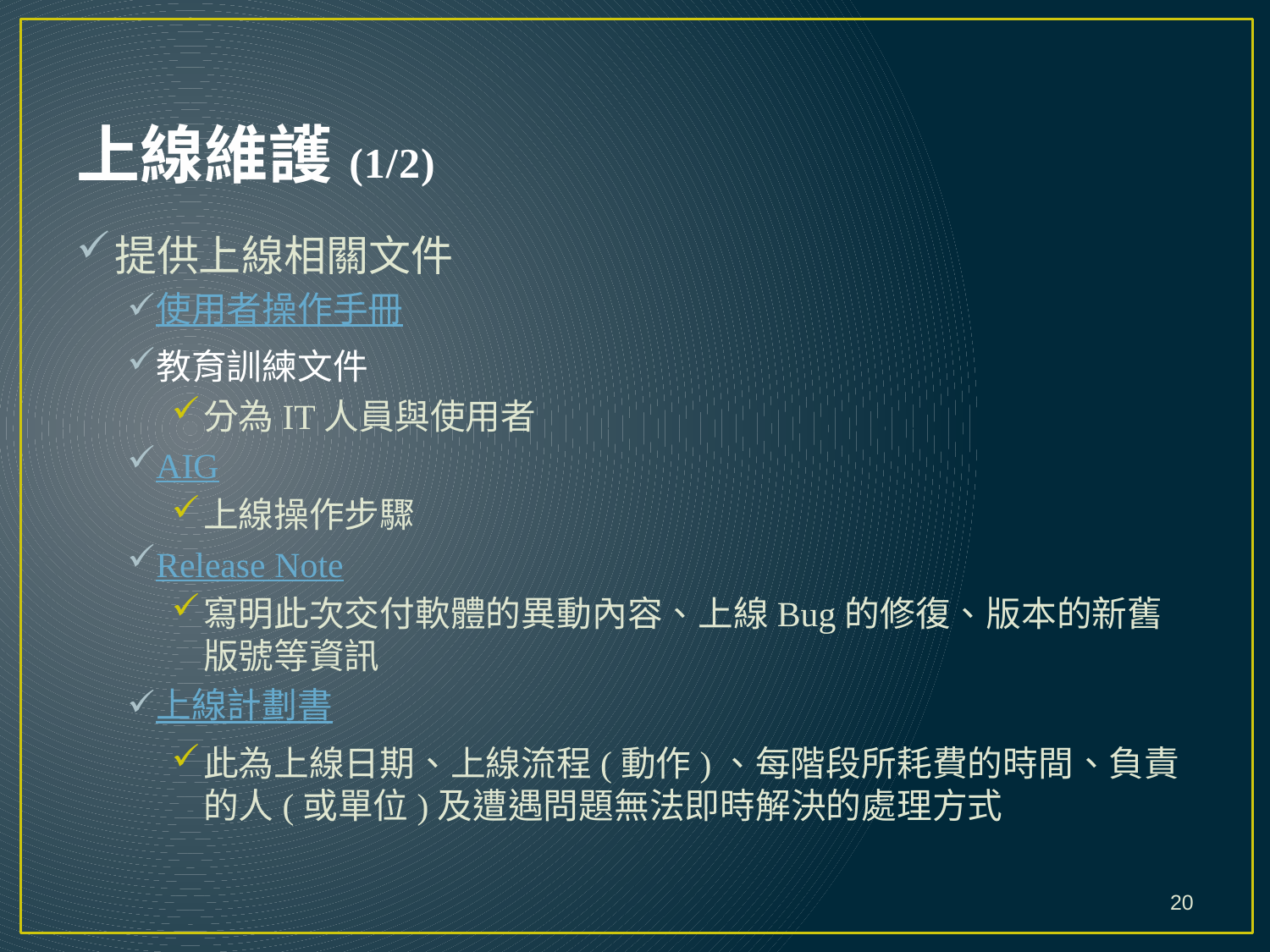

# 上線維護(1/2)
提供上線相關文件
使用者操作手冊
教育訓練文件
分為IT人員與使用者
AIG
上線操作步驟
Release Note
寫明此次交付軟體的異動內容、上線Bug的修復、版本的新舊版號等資訊
上線計劃書
此為上線日期、上線流程(動作)、每階段所耗費的時間、負責的人(或單位)及遭遇問題無法即時解決的處理方式
20